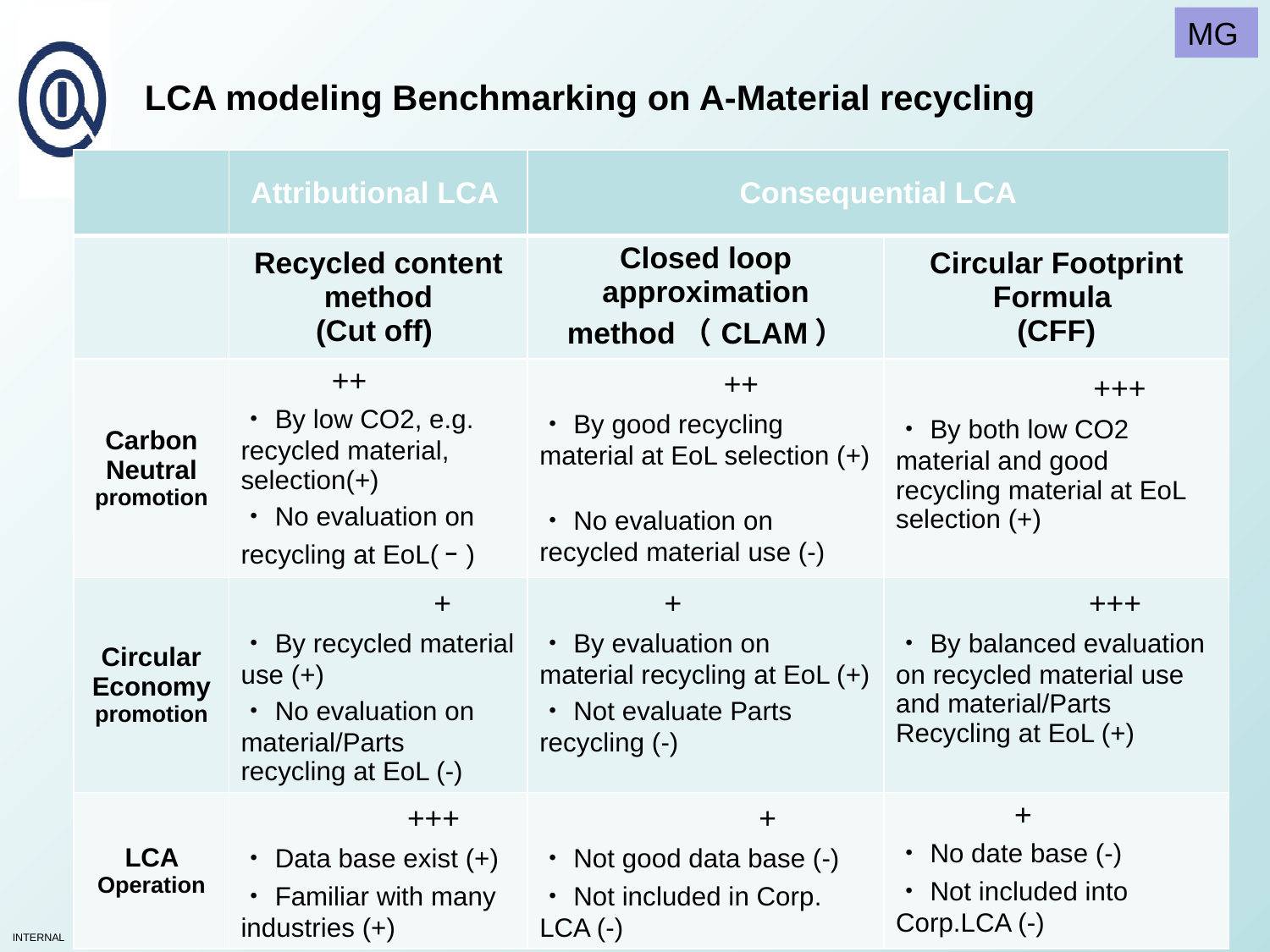

MG
LCA modeling Benchmarking on A-Material recycling
|  | Attributional LCA | Consequential LCA |  |
| --- | --- | --- | --- |
|  | Recycled content method (Cut off) | Closed loop approximation method（CLAM） | Circular Footprint Formula (CFF) |
| Carbon Neutral promotion | ++ ・By low CO2, e.g. recycled material, selection(+) ・No evaluation on recycling at EoL(ｰ) | ++ ・By good recycling material at EoL selection (+) ・No evaluation on recycled material use (-) | +++ ・By both low CO2　material and good recycling material at EoL selection (+) |
| Circular Economy promotion | + ・By recycled material use (+) ・No evaluation on material/Parts recycling at EoL (-) | + ・By evaluation on material recycling at EoL (+) ・Not evaluate Parts recycling (-) | +++ ・By balanced evaluation on recycled material use and material/Parts Recycling at EoL (+) |
| LCA Operation | +++ ・Data base exist (+) ・Familiar with many industries (+) | + ・Not good data base (-) ・Not included in Corp. LCA (-) | + ・No date base (-) ・Not included into Corp.LCA (-) |
17